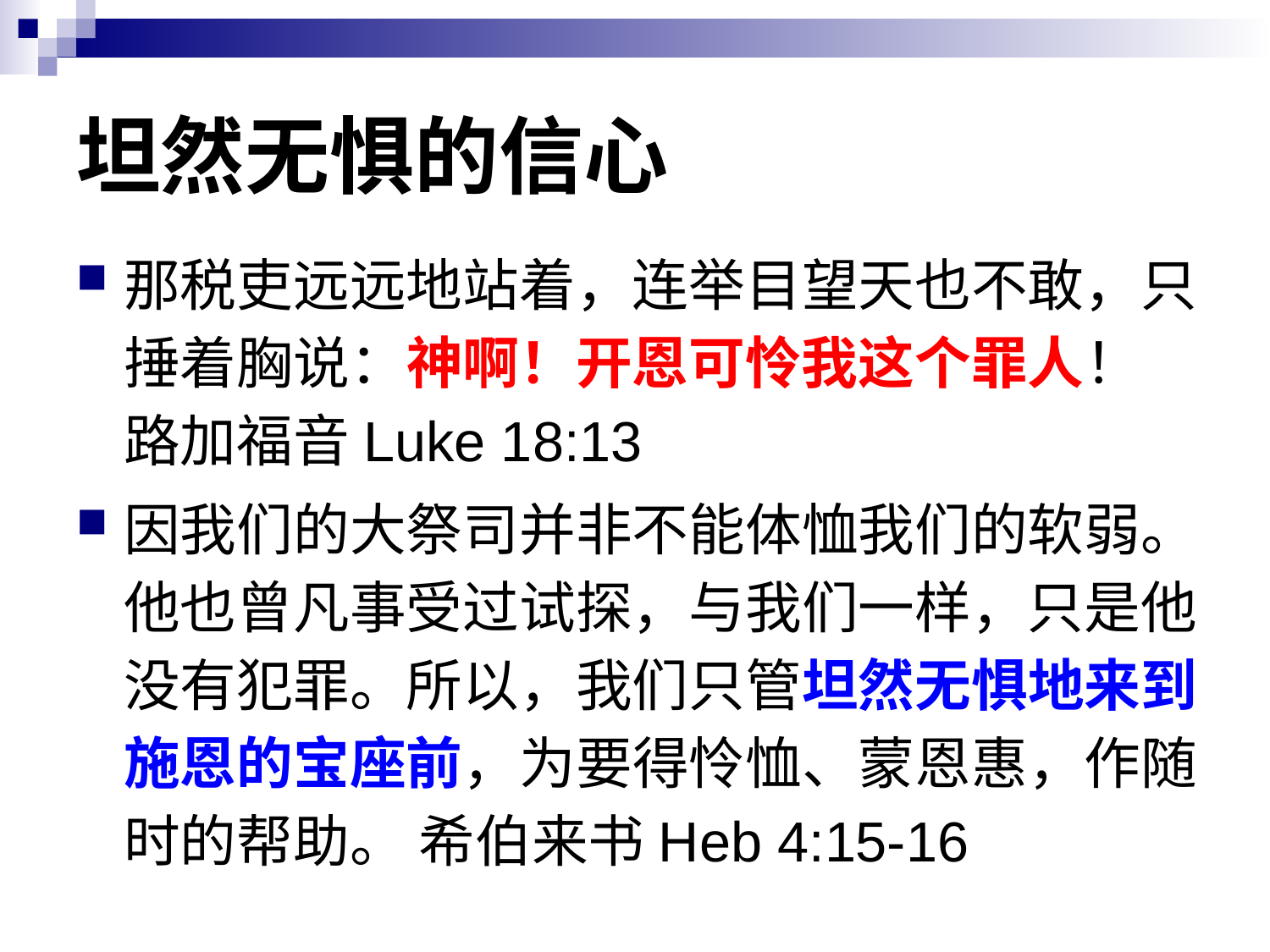

# 坦然无惧的信心
那税吏远远地站着，连举目望天也不敢，只捶着胸说：神啊！开恩可怜我这个罪人！ 路加福音Luke 18:13
因我们的大祭司并非不能体恤我们的软弱。他也曾凡事受过试探，与我们一样，只是他没有犯罪。所以，我们只管坦然无惧地来到施恩的宝座前，为要得怜恤、蒙恩惠，作随时的帮助。 希伯来书Heb 4:15-16